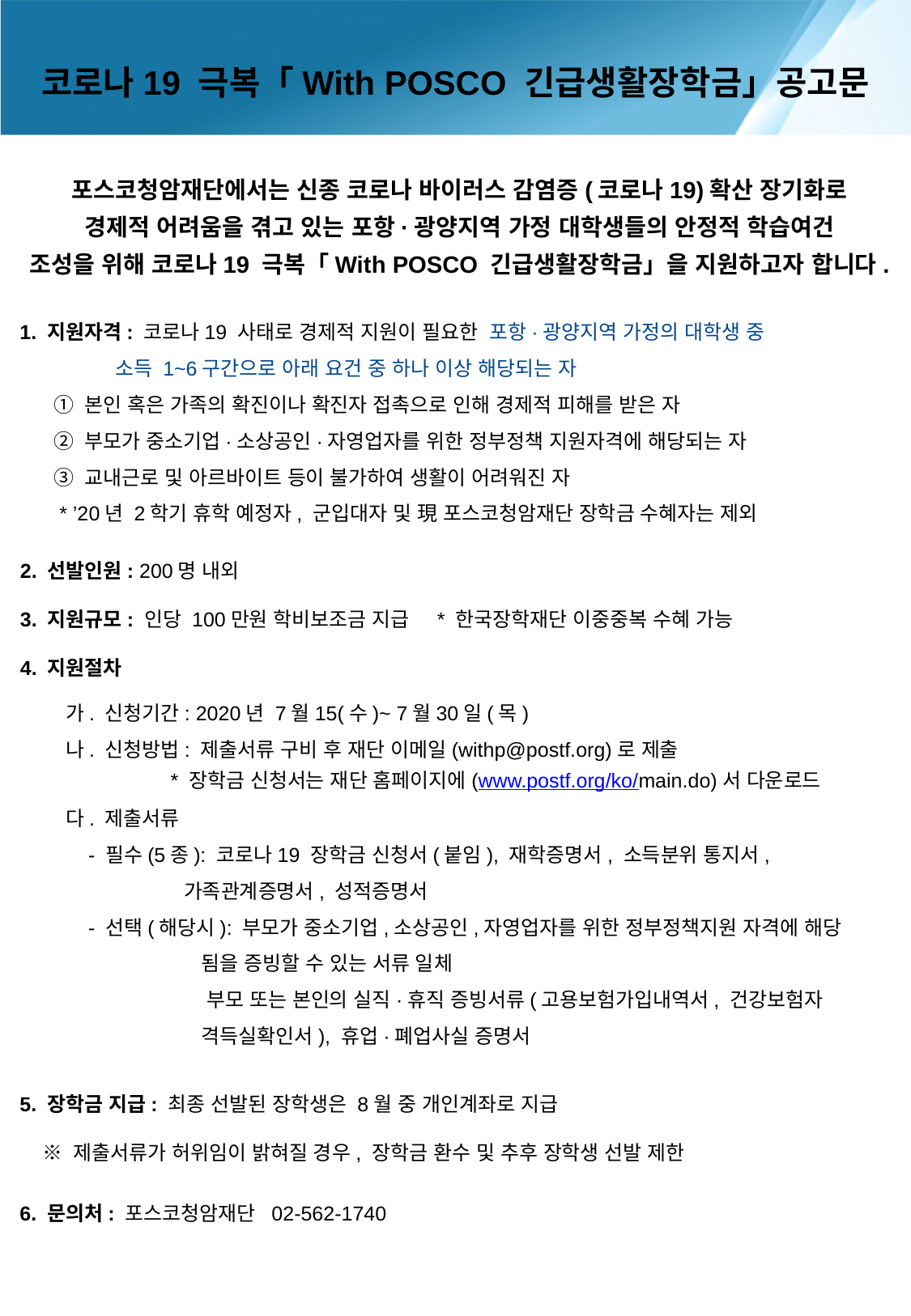

코로나19 극복「With POSCO 긴급생활장학금」공고문
포스코청암재단에서는 신종 코로나 바이러스 감염증(코로나19)확산 장기화로
경제적 어려움을 겪고 있는 포항·광양지역 가정 대학생들의 안정적 학습여건
조성을 위해 코로나19 극복「With POSCO 긴급생활장학금」을 지원하고자 합니다.
 1. 지원자격: 코로나19 사태로 경제적 지원이 필요한  포항·광양지역 가정의 대학생 중
                 소득 1~6구간으로 아래 요건 중 하나 이상 해당되는 자
       ① 본인 혹은 가족의 확진이나 확진자 접촉으로 인해 경제적 피해를 받은 자
       ② 부모가 중소기업·소상공인·자영업자를 위한 정부정책 지원자격에 해당되는 자
       ③ 교내근로 및 아르바이트 등이 불가하여 생활이 어려워진 자
        * ’20년 2학기 휴학 예정자, 군입대자 및 現 포스코청암재단 장학금 수혜자는 제외
 2. 선발인원: 200명 내외

 3. 지원규모: 인당 100만원 학비보조금 지급    * 한국장학재단 이중중복 수혜 가능

 4. 지원절차
가. 신청기간: 2020년 7월15(수)~ 7월30일(목)
나. 신청방법: 제출서류 구비 후 재단 이메일(withp@postf.org)로 제출
              * 장학금 신청서는 재단 홈페이지에(www.postf.org/ko/main.do)서 다운로드
다. 제출서류
    - 필수(5종): 코로나19 장학금 신청서(붙임), 재학증명서, 소득분위 통지서,
                    가족관계증명서, 성적증명서
    - 선택(해당시): 부모가 중소기업,소상공인,자영업자를 위한 정부정책지원 자격에 해당
                        됨을 증빙할 수 있는 서류 일체
                        부모 또는 본인의 실직·휴직 증빙서류(고용보험가입내역서, 건강보험자
                        격득실확인서), 휴업·폐업사실 증명서
 5. 장학금 지급: 최종 선발된 장학생은 8월 중 개인계좌로 지급
     ※ 제출서류가 허위임이 밝혀질 경우, 장학금 환수 및 추후 장학생 선발 제한
 6. 문의처: 포스코청암재단  02-562-1740